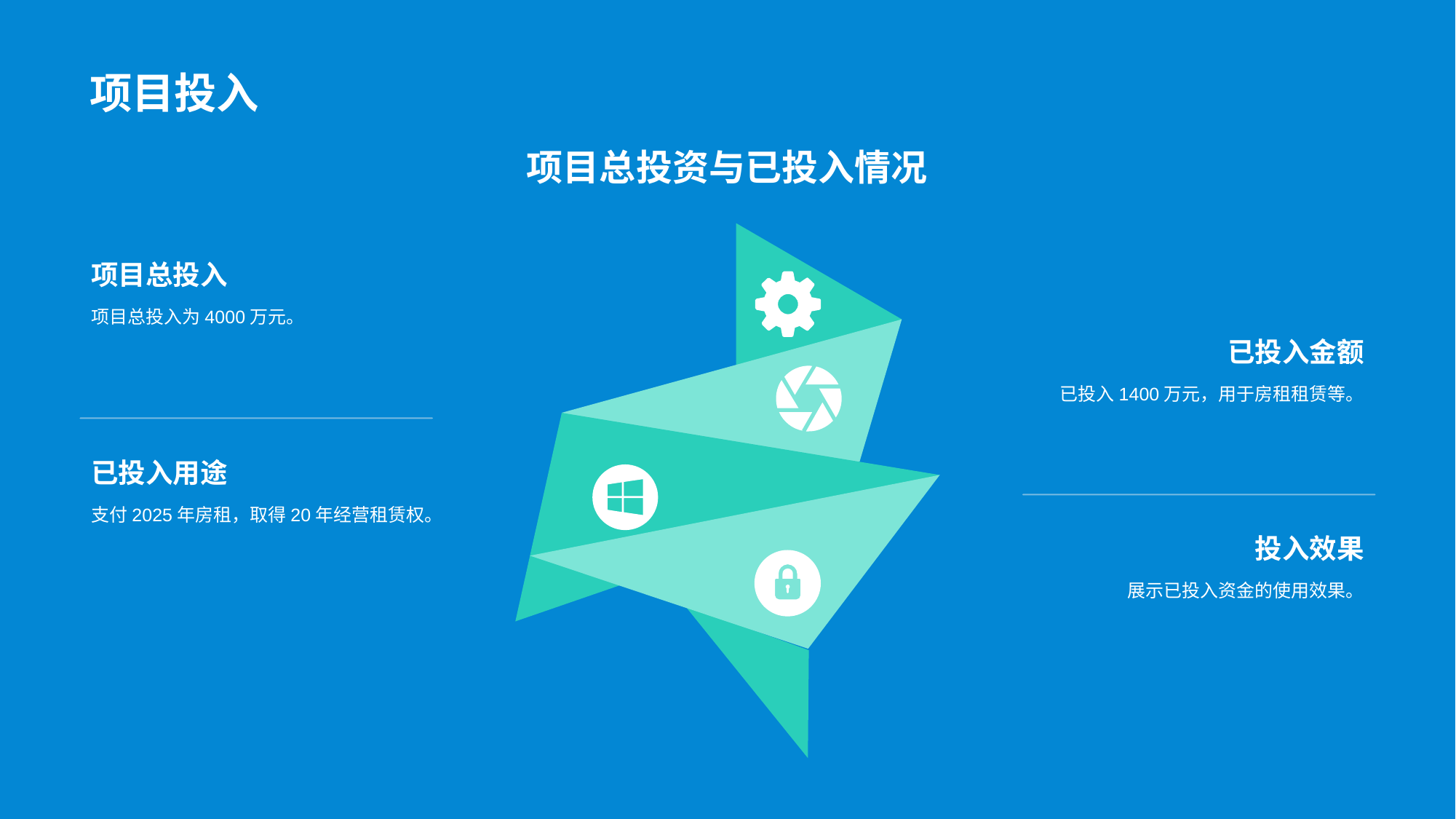

# 项目投入
项目总投资与已投入情况

项目总投入

项目总投入为4000万元。

已投入金额

已投入1400万元，用于房租租赁等。

已投入用途

支付2025年房租，取得20年经营租赁权。

投入效果

展示已投入资金的使用效果。